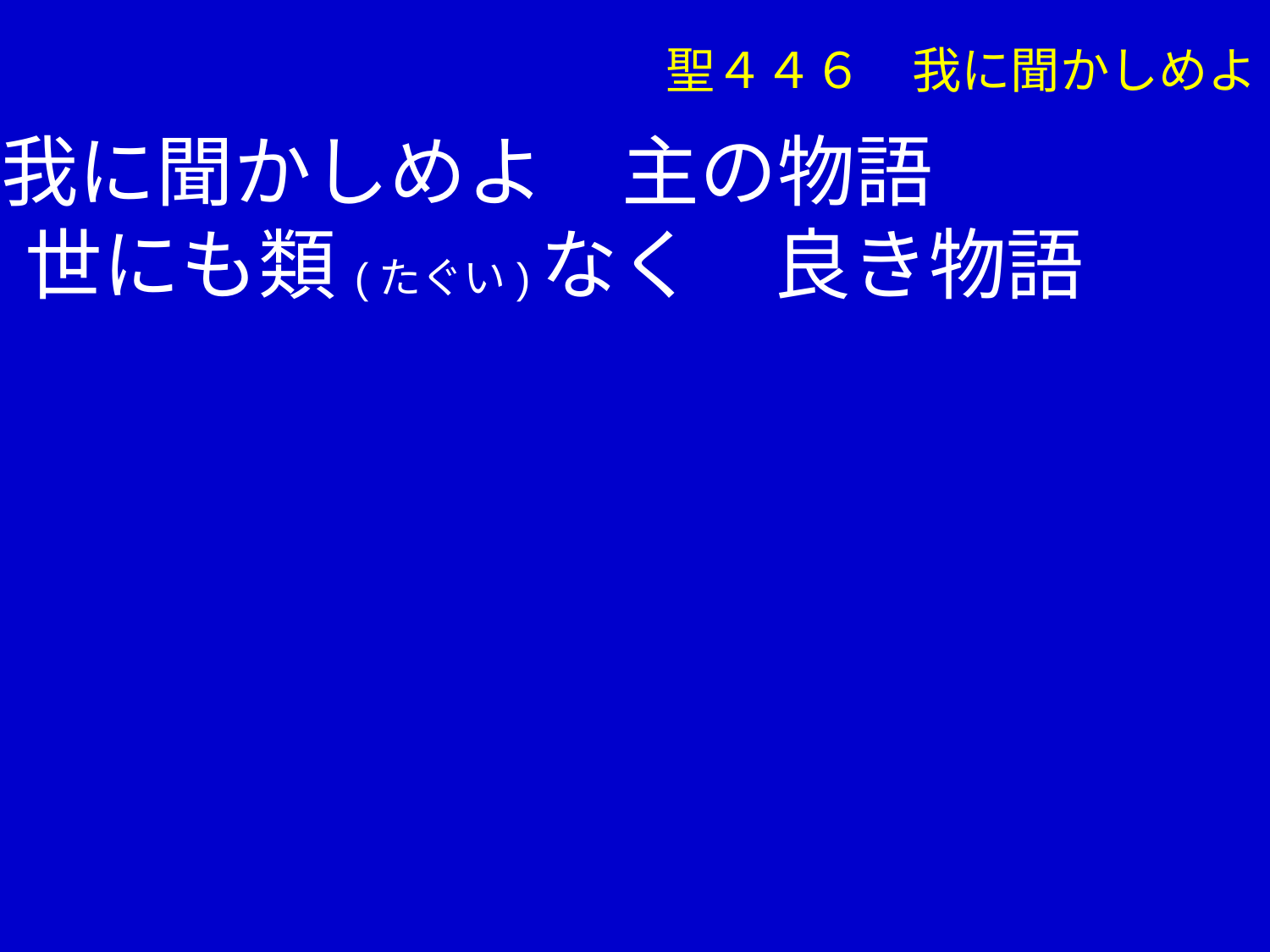

聖４４６　我に聞かしめよ
    我に聞かしめよ　主の物語
　  世にも類(たぐい)なく　良き物語